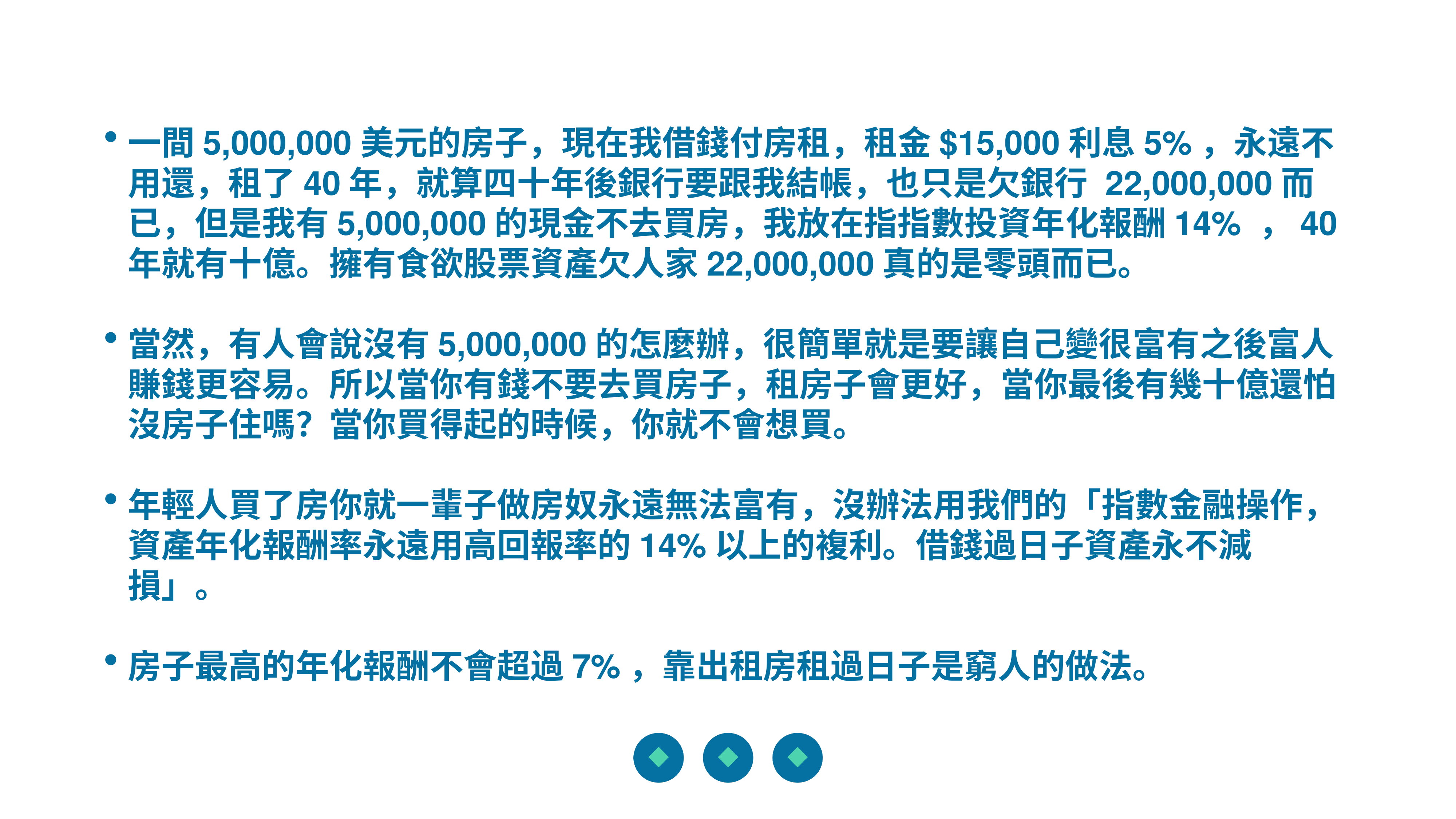

一間5,000,000美元的房子，現在我借錢付房租，租金$15,000利息5%，永遠不用還，租了40年，就算四十年後銀行要跟我結帳，也只是欠銀行 22,000,000而已，但是我有5,000,000的現金不去買房，我放在指指數投資年化報酬14% ，40年就有十億。擁有食欲股票資產欠人家22,000,000真的是零頭而已。

當然，有人會說沒有5,000,000的怎麼辦，很簡單就是要讓自己變很富有之後富人賺錢更容易。所以當你有錢不要去買房子，租房子會更好，當你最後有幾十億還怕沒房子住嗎？當你買得起的時候，你就不會想買。

年輕人買了房你就一輩子做房奴永遠無法富有，沒辦法用我們的「指數金融操作，資產年化報酬率永遠用高回報率的14%以上的複利。借錢過日子資產永不減損」。

房子最高的年化報酬不會超過7%，靠出租房租過日子是窮人的做法。